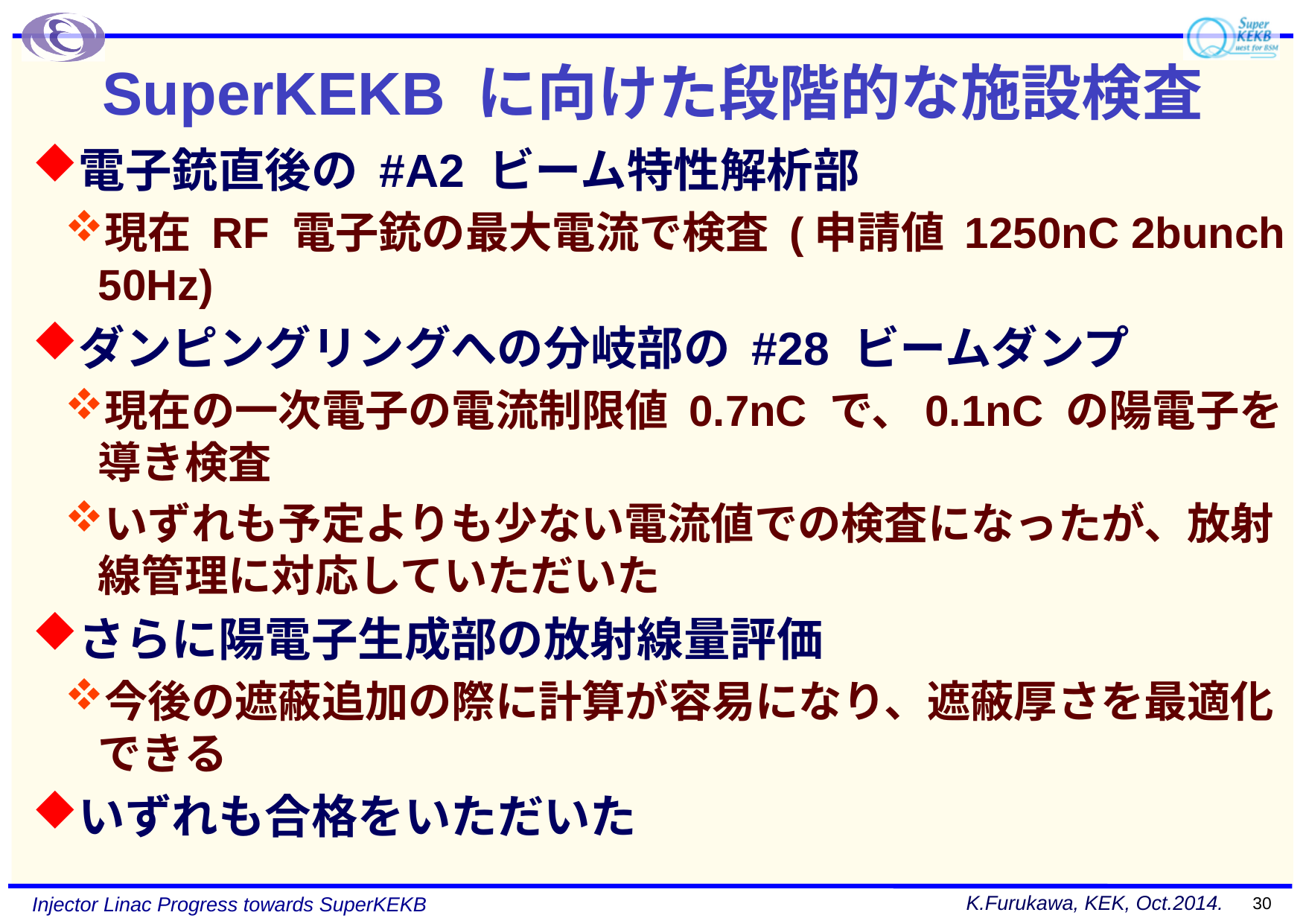

# SuperKEKB に向けた段階的な施設検査
電子銃直後の #A2 ビーム特性解析部
現在 RF 電子銃の最大電流で検査 (申請値 1250nC 2bunch 50Hz)
ダンピングリングへの分岐部の #28 ビームダンプ
現在の一次電子の電流制限値 0.7nC で、0.1nC の陽電子を導き検査
いずれも予定よりも少ない電流値での検査になったが、放射線管理に対応していただいた
さらに陽電子生成部の放射線量評価
今後の遮蔽追加の際に計算が容易になり、遮蔽厚さを最適化できる
いずれも合格をいただいた
30